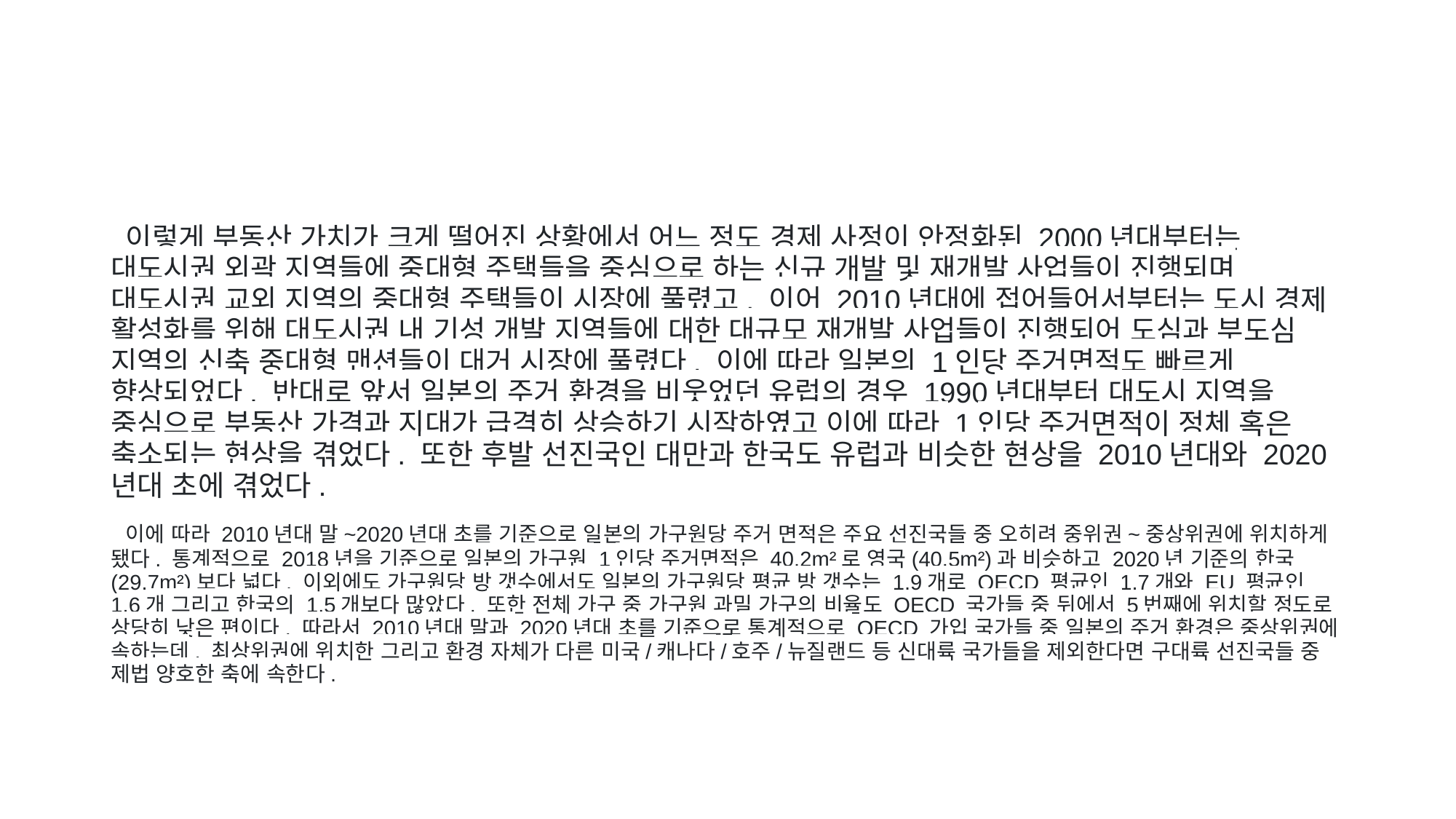

#
 이렇게 부동산 가치가 크게 떨어진 상황에서 어느 정도 경제 사정이 안정화된 2000년대부터는 대도시권 외곽 지역들에 중대형 주택들을 중심으로 하는 신규 개발 및 재개발 사업들이 진행되며 대도시권 교외 지역의 중대형 주택들이 시장에 풀렸고, 이어 2010년대에 접어들어서부터는 도시 경제 활성화를 위해 대도시권 내 기성 개발 지역들에 대한 대규모 재개발 사업들이 진행되어 도심과 부도심 지역의 신축 중대형 맨션들이 대거 시장에 풀렸다. 이에 따라 일본의 1인당 주거면적도 빠르게 향상되었다. 반대로 앞서 일본의 주거 환경을 비웃었던 유럽의 경우 1990년대부터 대도시 지역을 중심으로 부동산 가격과 지대가 급격히 상승하기 시작하였고 이에 따라 1인당 주거면적이 정체 혹은 축소되는 현상을 겪었다. 또한 후발 선진국인 대만과 한국도 유럽과 비슷한 현상을 2010년대와 2020년대 초에 겪었다.
 이에 따라 2010년대 말~2020년대 초를 기준으로 일본의 가구원당 주거 면적은 주요 선진국들 중 오히려 중위권~중상위권에 위치하게 됐다. 통계적으로 2018년을 기준으로 일본의 가구원 1인당 주거면적은 40.2m²로 영국(40.5m²)과 비슷하고 2020년 기준의 한국(29.7m²)보다 넓다. 이외에도 가구원당 방 갯수에서도 일본의 가구원당 평균 방 갯수는 1.9개로 OECD 평균인 1.7개와 EU 평균인 1.6개 그리고 한국의 1.5개보다 많았다. 또한 전체 가구 중 가구원 과밀 가구의 비율도 OECD 국가들 중 뒤에서 5번째에 위치할 정도로 상당히 낮은 편이다. 따라서 2010년대 말과 2020년대 초를 기준으로 통계적으로 OECD 가입 국가들 중 일본의 주거 환경은 중상위권에 속하는데, 최상위권에 위치한 그리고 환경 자체가 다른 미국/캐나다/호주/뉴질랜드 등 신대륙 국가들을 제외한다면 구대륙 선진국들 중 제법 양호한 축에 속한다.